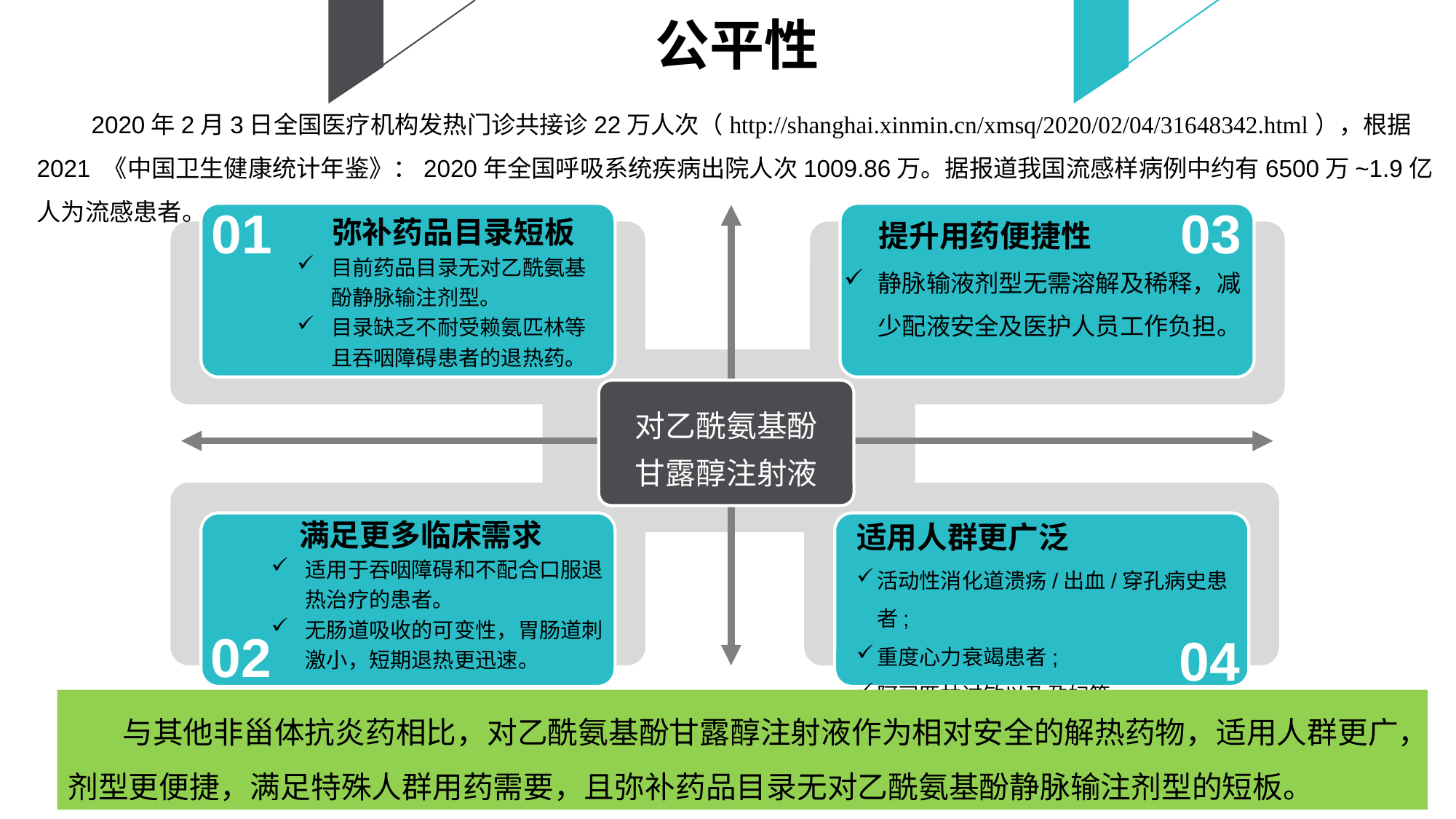

公平性
2020年2月3日全国医疗机构发热门诊共接诊22万人次（http://shanghai.xinmin.cn/xmsq/2020/02/04/31648342.html），根据2021 《中国卫生健康统计年鉴》：2020年全国呼吸系统疾病出院人次1009.86万。据报道我国流感样病例中约有6500万~1.9亿人为流感患者。

    弥补药品目录短板
目前药品目录无对乙酰氨基酚静脉输注剂型。
目录缺乏不耐受赖氨匹林等且吞咽障碍患者的退热药。
01

03
    提升用药便捷性
静脉输液剂型无需溶解及稀释，减少配液安全及医护人员工作负担。

对乙酰氨基酚
甘露醇注射液

适用人群更广泛
活动性消化道溃疡/出血/穿孔病史患者;
重度心力衰竭患者;
阿司匹林过敏以及孕妇等。

04

   满足更多临床需求
适用于吞咽障碍和不配合口服退热治疗的患者。
无肠道吸收的可变性，胃肠道刺激小，短期退热更迅速。
02
与其他非甾体抗炎药相比，对乙酰氨基酚甘露醇注射液作为相对安全的解热药物，适用人群更广，剂型更便捷，满足特殊人群用药需要，且弥补药品目录无对乙酰氨基酚静脉输注剂型的短板。